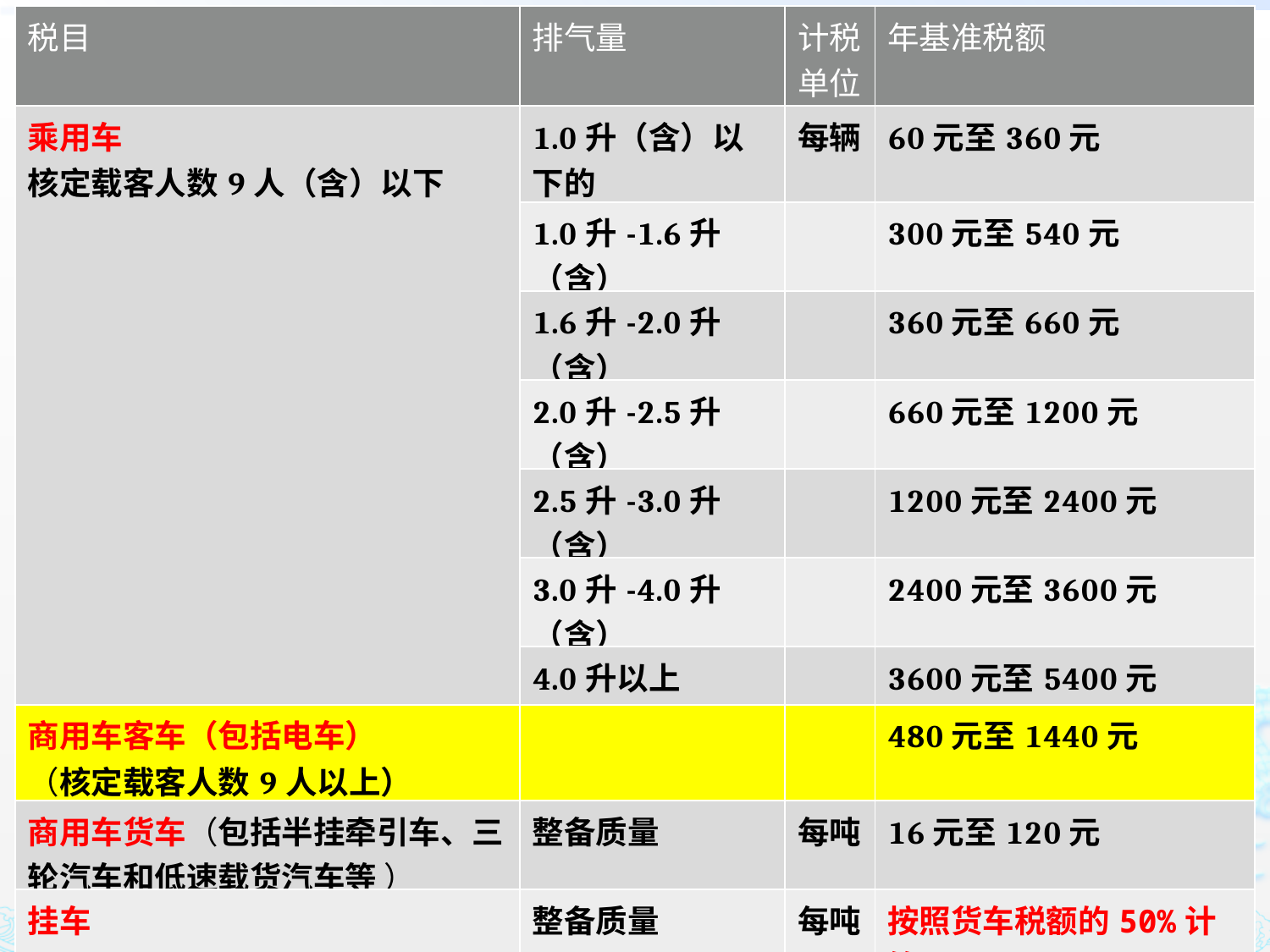

车船税税目税额表
| 税目 | 排气量 | 计税单位 | 年基准税额 |
| --- | --- | --- | --- |
| 乘用车 核定载客人数9人（含）以下 | 1.0升（含）以下的 | 每辆 | 60元至360元 |
|  | 1.0升-1.6升（含） |  | 300元至540元 |
|  | 1.6升-2.0升（含） |  | 360元至660元 |
|  | 2.0升-2.5升（含） |  | 660元至1200元 |
|  | 2.5升-3.0升（含） |  | 1200元至2400元 |
|  | 3.0升-4.0升（含） |  | 2400元至3600元 |
|  | 4.0升以上 |  | 3600元至5400元 |
| 商用车客车（包括电车） （核定载客人数9人以上） |  |  | 480元至1440元 |
| 商用车货车（包括半挂牵引车、三轮汽车和低速载货汽车等 ） | 整备质量 | 每吨 | 16元至120元 |
| 挂车 | 整备质量 | 每吨 | 按照货车税额的50%计算 |
| 其他车辆专用作业车（不含拖拉机） | 整备质量 | 每吨 | 16元至120元 |
| 其他车辆轮式专用机械车 | 整备质量 | 每吨 | 16元至120元 |
1
5